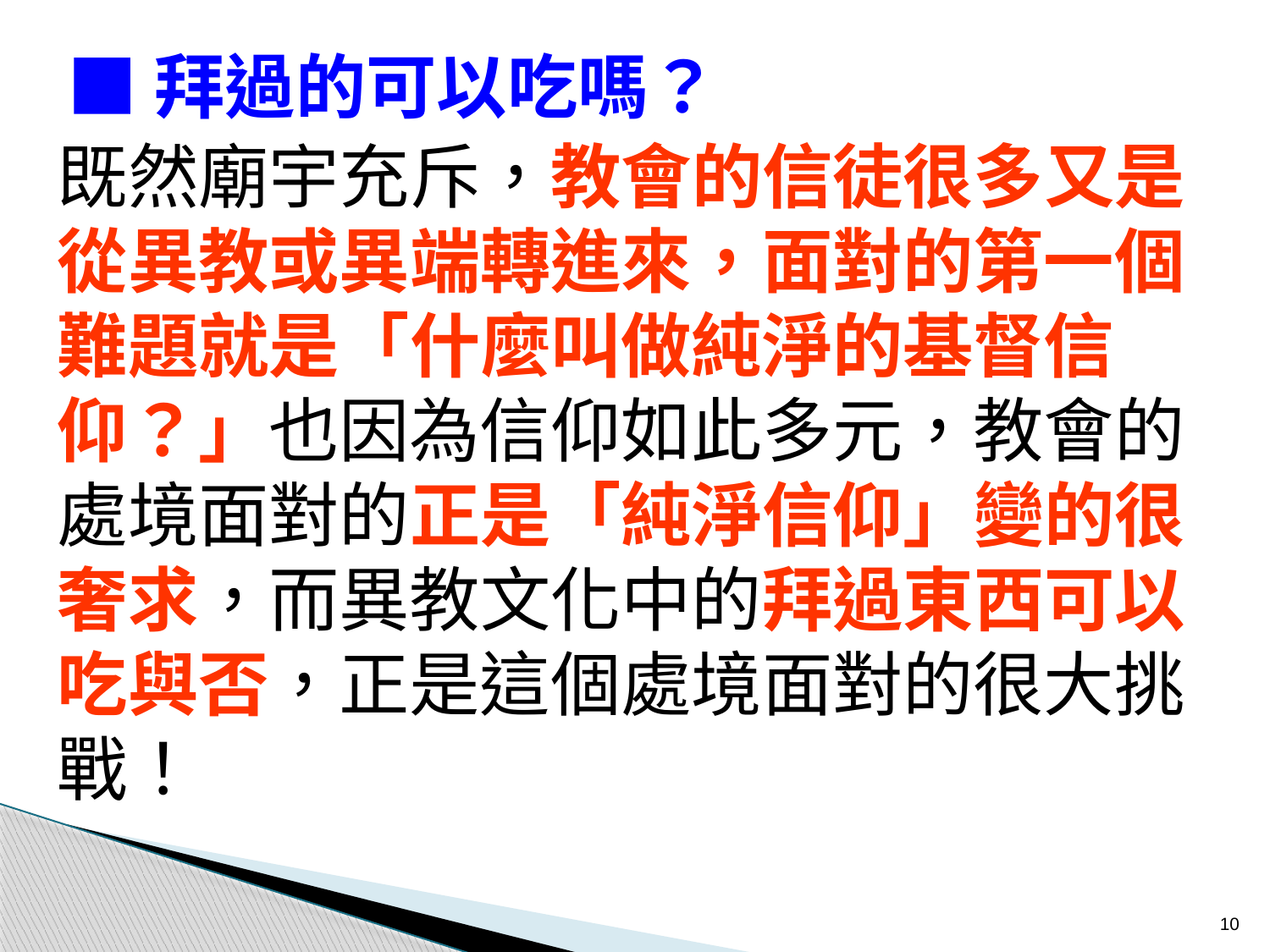

■拜過的可以吃嗎？
既然廟宇充斥，教會的信徒很多又是從異教或異端轉進來，面對的第一個難題就是「什麼叫做純淨的基督信仰？」也因為信仰如此多元，教會的處境面對的正是「純淨信仰」變的很奢求，而異教文化中的拜過東西可以吃與否，正是這個處境面對的很大挑戰！
10